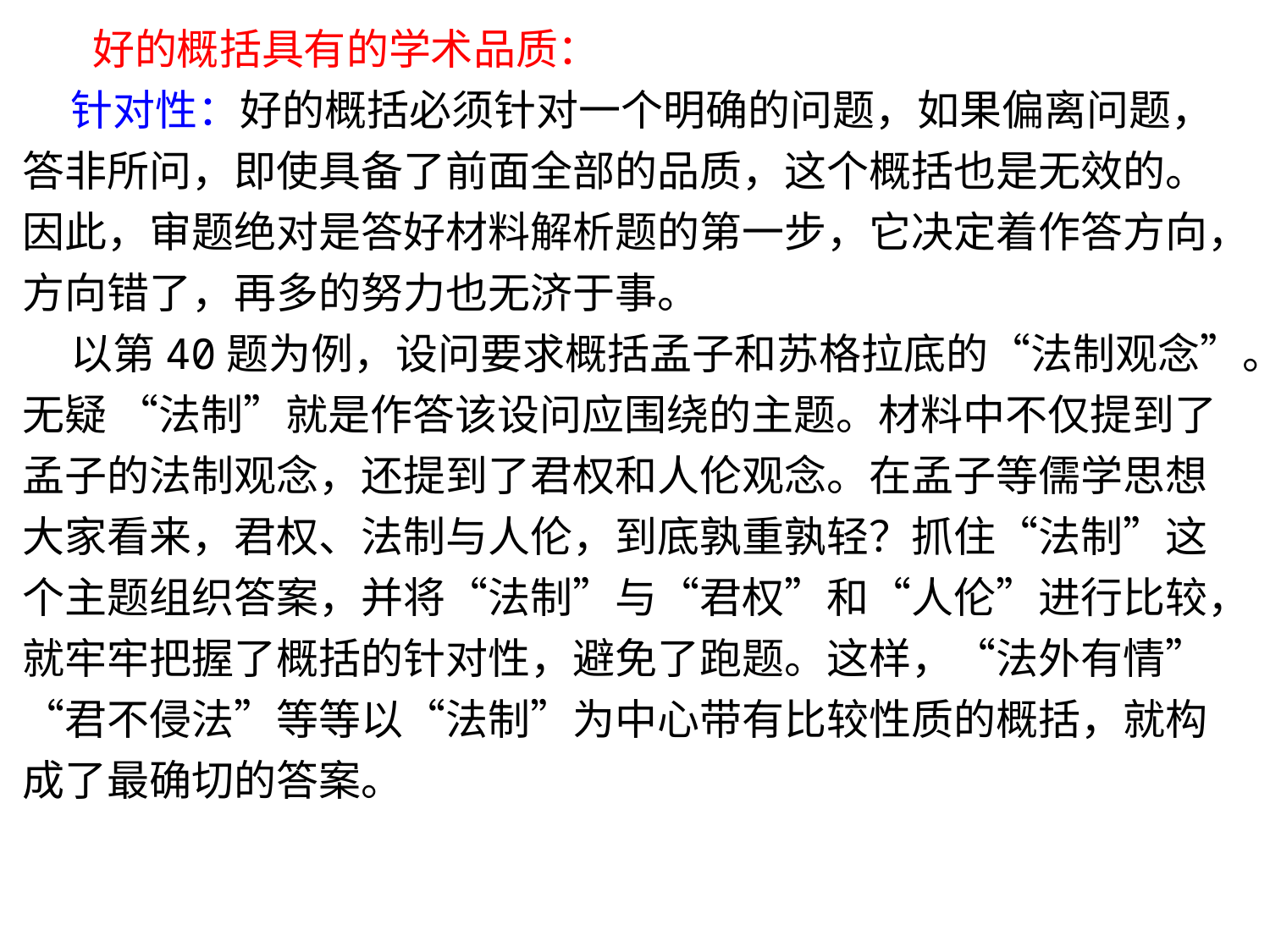

好的概括具有的学术品质：
    针对性：好的概括必须针对一个明确的问题，如果偏离问题，答非所问，即使具备了前面全部的品质，这个概括也是无效的。因此，审题绝对是答好材料解析题的第一步，它决定着作答方向，方向错了，再多的努力也无济于事。
    以第40题为例，设问要求概括孟子和苏格拉底的“法制观念”。无疑 “法制”就是作答该设问应围绕的主题。材料中不仅提到了孟子的法制观念，还提到了君权和人伦观念。在孟子等儒学思想大家看来，君权、法制与人伦，到底孰重孰轻？抓住“法制”这个主题组织答案，并将“法制”与“君权”和“人伦”进行比较，就牢牢把握了概括的针对性，避免了跑题。这样，“法外有情”“君不侵法”等等以“法制”为中心带有比较性质的概括，就构成了最确切的答案。